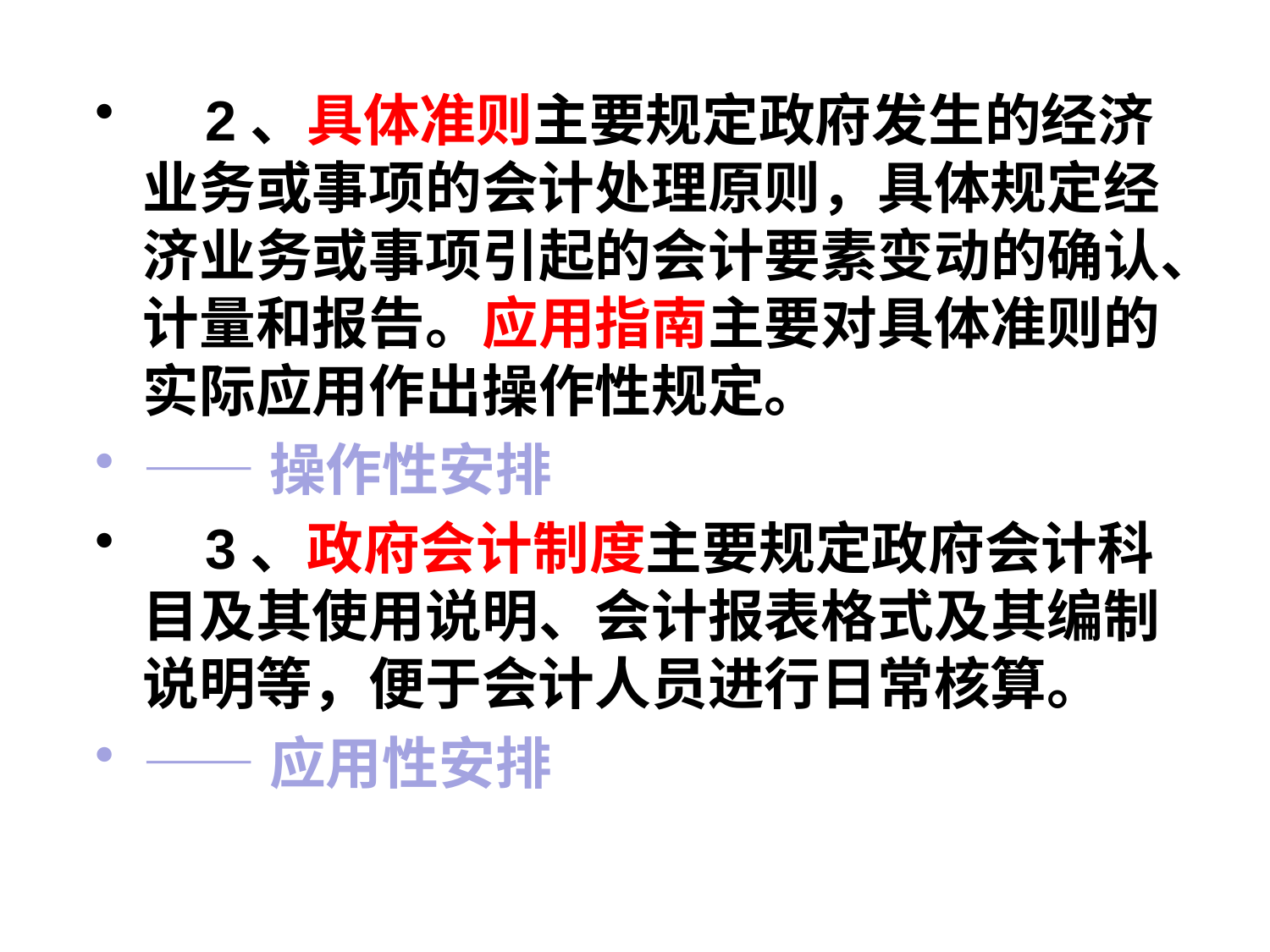

2、具体准则主要规定政府发生的经济业务或事项的会计处理原则，具体规定经济业务或事项引起的会计要素变动的确认、计量和报告。应用指南主要对具体准则的实际应用作出操作性规定。
——操作性安排
    3、政府会计制度主要规定政府会计科目及其使用说明、会计报表格式及其编制说明等，便于会计人员进行日常核算。
——应用性安排